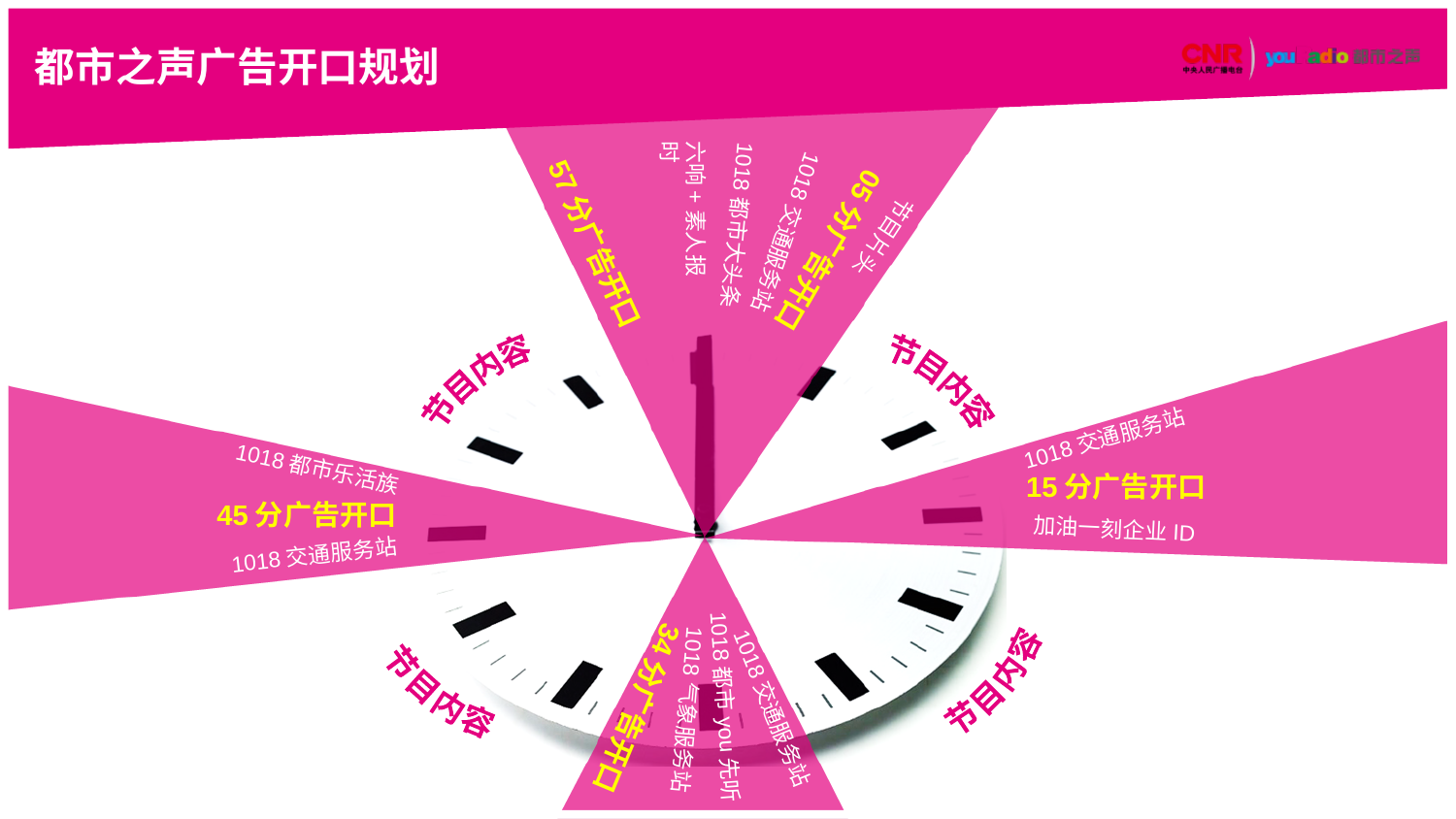

# 都市之声广告开口规划
六响+素人报时
1018都市大头条
1018交通服务站
57分广告开口
05分广告开口
节目片头
节目内容
节目内容
1018交通服务站
1018都市乐活族
15分广告开口
45分广告开口
加油一刻企业ID
1018交通服务站
1018都市you先听
34分广告开口
1018交通服务站
1018气象服务站
节目内容
节目内容